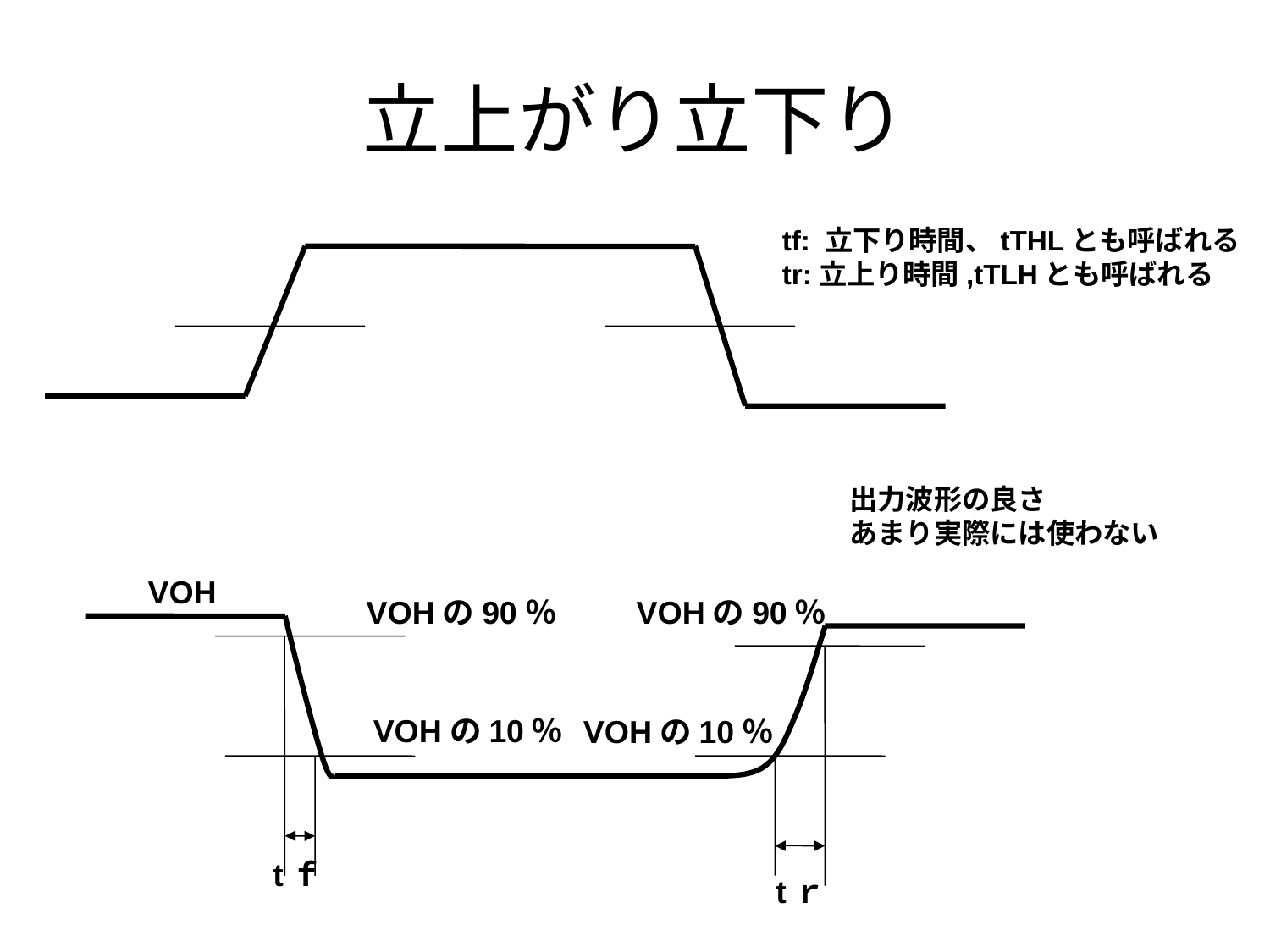

# 立上がり立下り
tf: 立下り時間、tTHLとも呼ばれる
tr:立上り時間,tTLHとも呼ばれる

出力波形の良さ
あまり実際には使わない
VOH
VOHの90％
VOHの90％

VOHの10％
VOHの10％

tｆ
tｒ